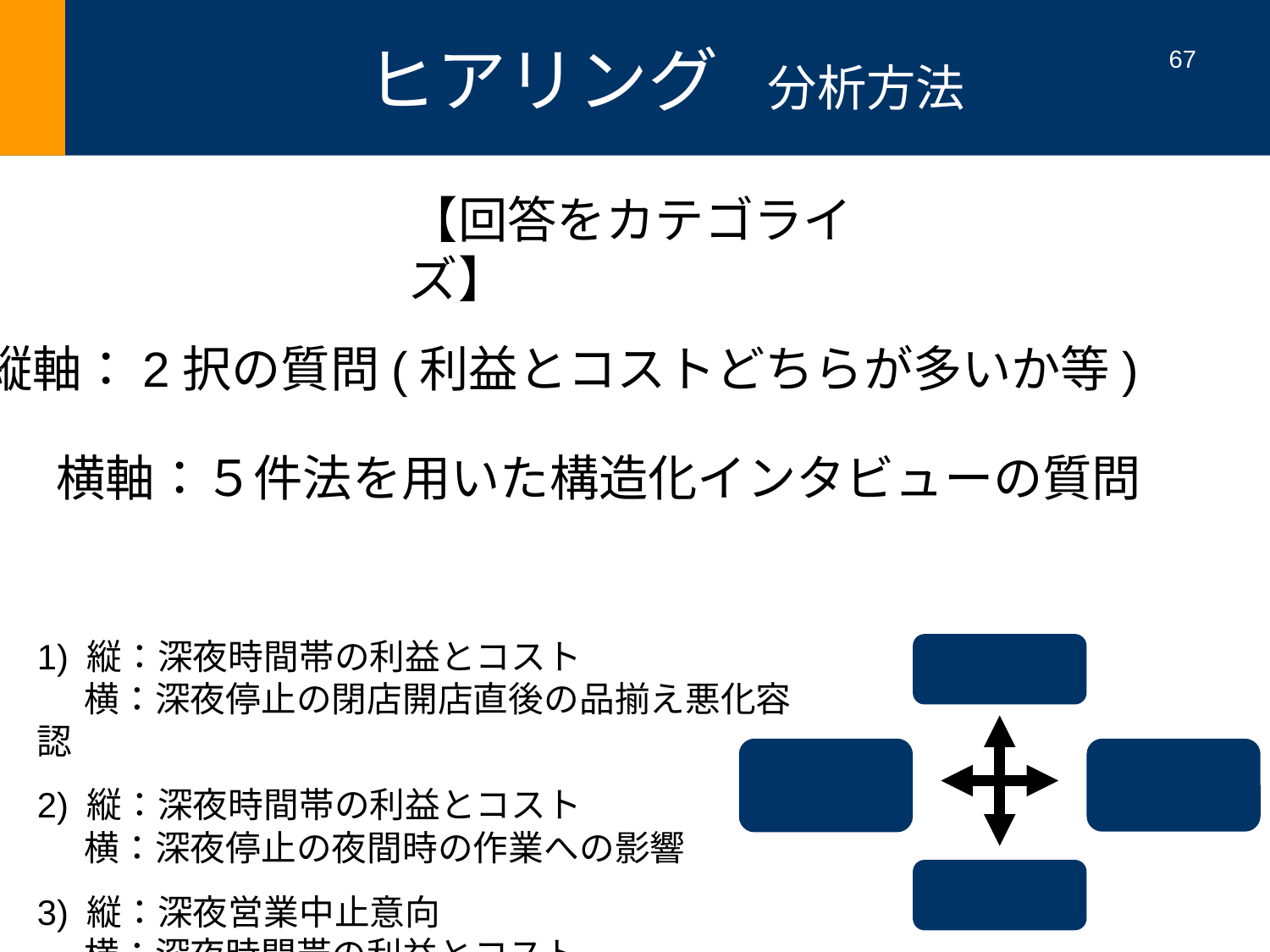

ヒアリング　分析方法
67
【回答をカテゴライズ】
縦軸：2択の質問(利益とコストどちらが多いか等)

横軸：５件法を用いた構造化インタビューの質問
1) 縦：深夜時間帯の利益とコスト
    横：深夜停止の閉店開店直後の品揃え悪化容認

2) 縦：深夜時間帯の利益とコスト
    横：深夜停止の夜間時の作業への影響

3) 縦：深夜営業中止意向
    横：深夜時間帯の利益とコスト